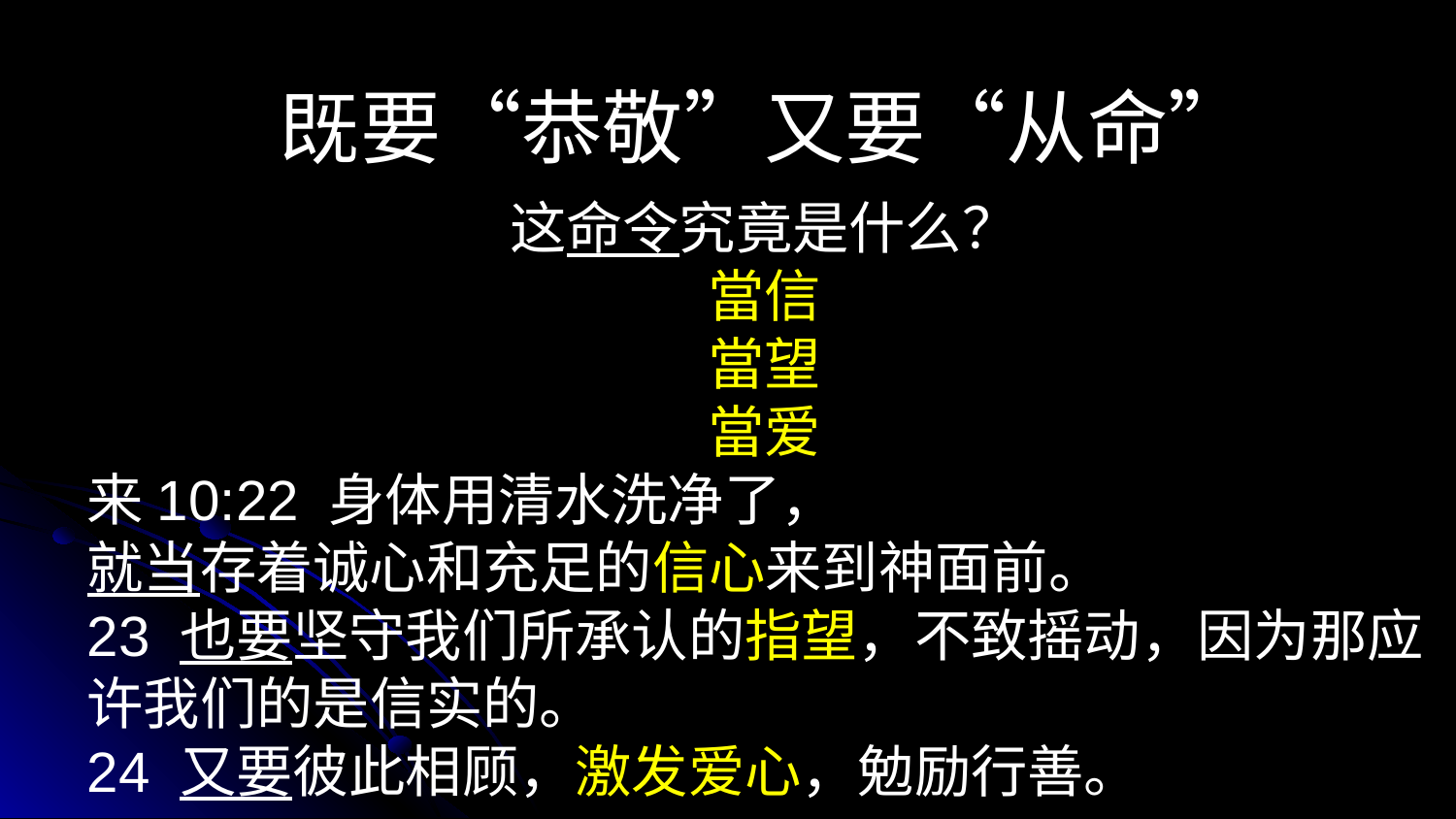

既要“恭敬”又要“从命”
这命令究竟是什么？
當信
當望
當爱
来10:22 身体用清水洗净了，
就当存着诚心和充足的信心来到神面前。
23 也要坚守我们所承认的指望，不致摇动，因为那应许我们的是信实的。
24 又要彼此相顾，激发爱心，勉励行善。